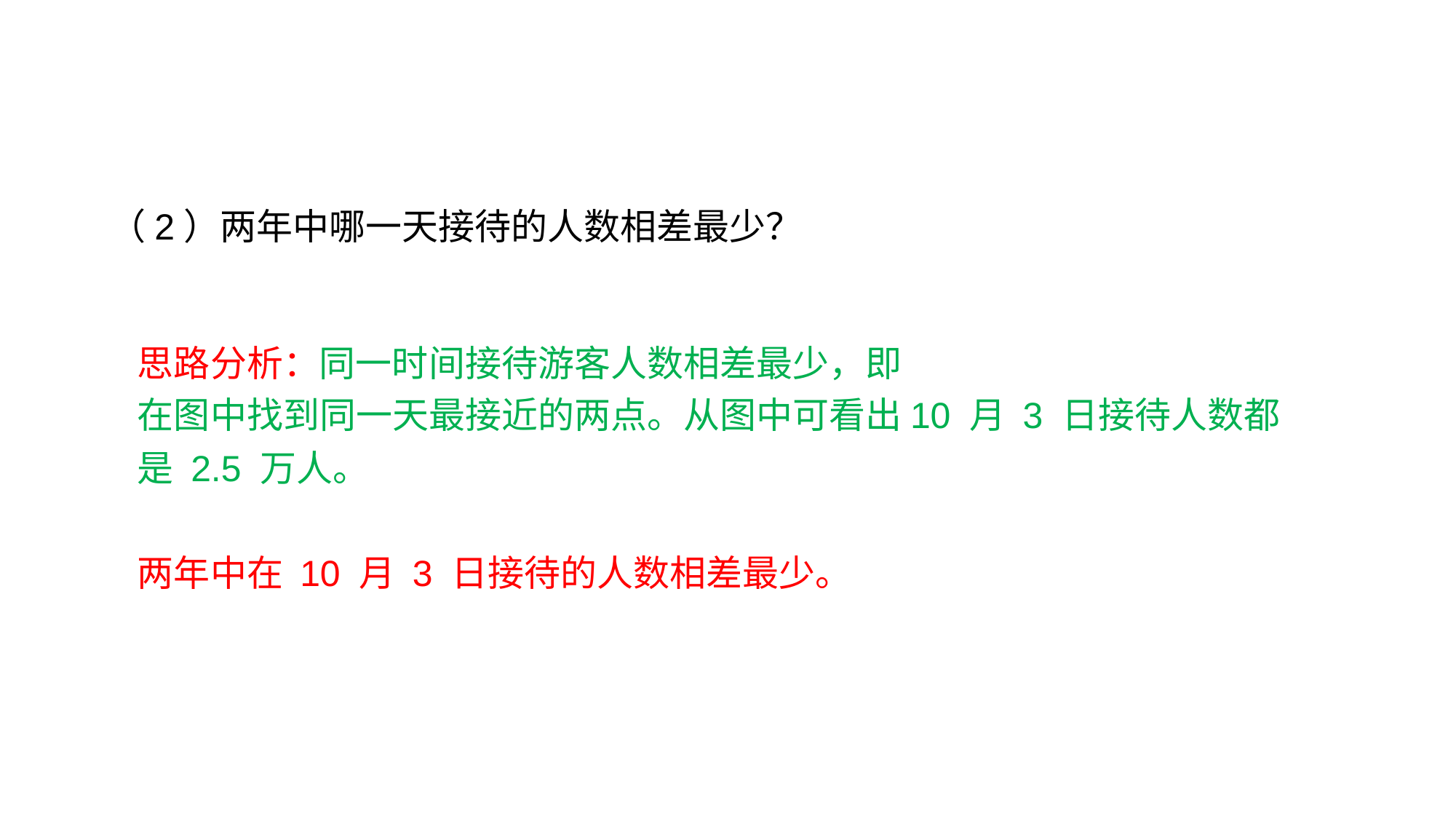

（2）两年中哪一天接待的人数相差最少？
思路分析：同一时间接待游客人数相差最少，即
在图中找到同一天最接近的两点。从图中可看出10 月 3 日接待人数都是 2.5 万人。
两年中在 10 月 3 日接待的人数相差最少。